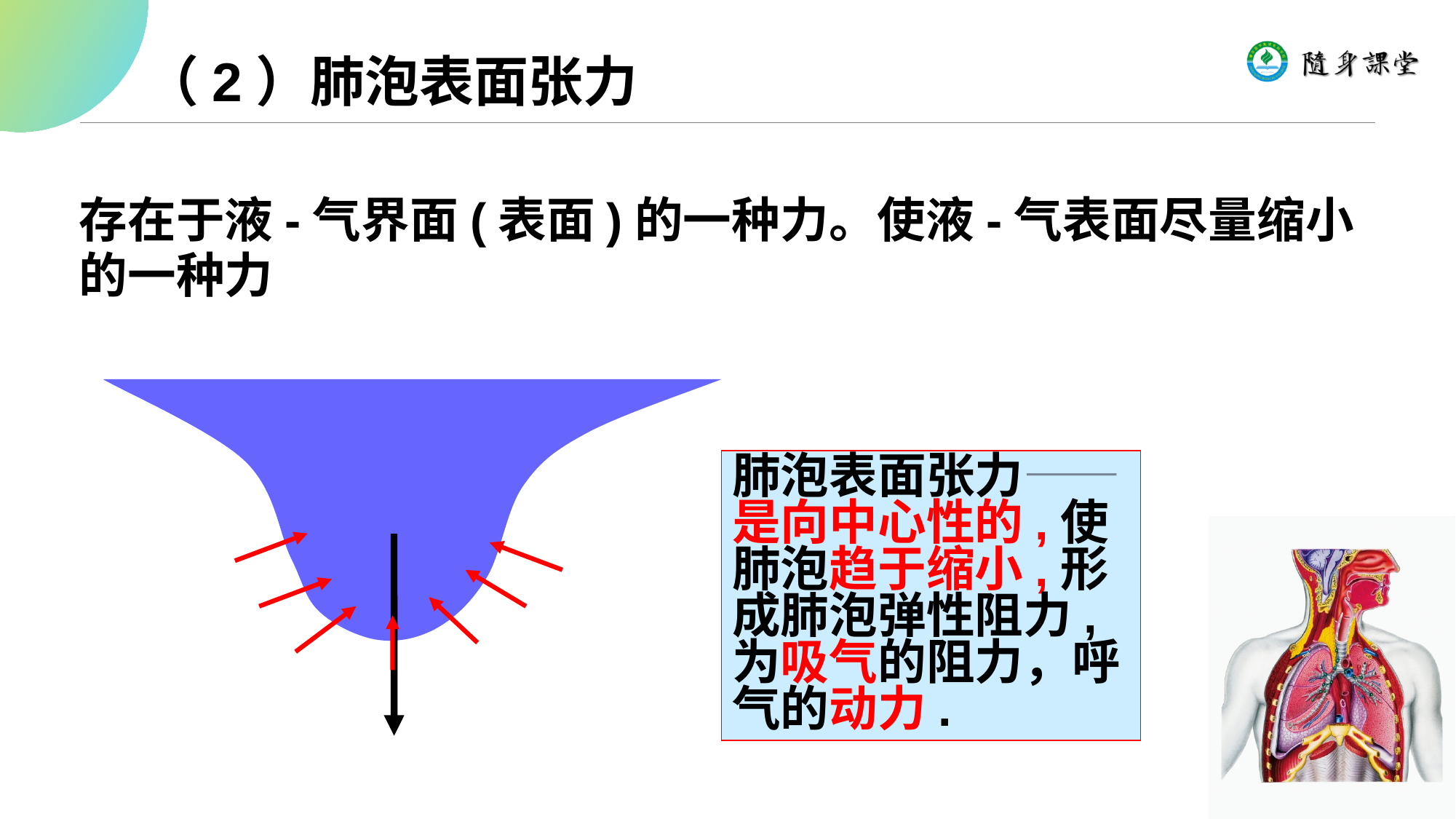

（2）肺泡表面张力
存在于液-气界面(表面)的一种力。使液-气表面尽量缩小的一种力

肺泡表面张力——是向中心性的,使肺泡趋于缩小,形成肺泡弹性阻力,为吸气的阻力，呼气的动力.